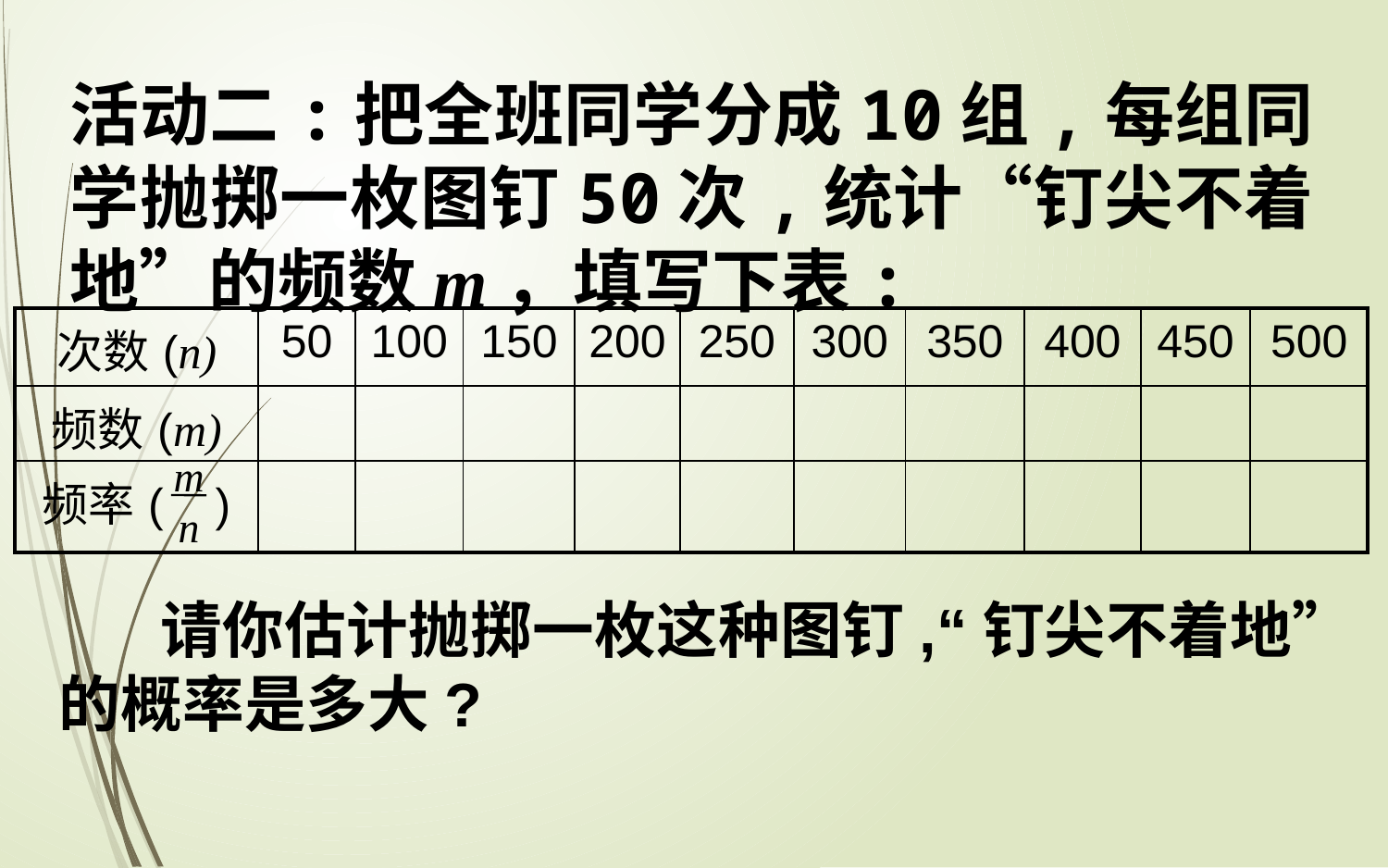

活动二:把全班同学分成10组,每组同学抛掷一枚图钉50次,统计“钉尖不着地”的频数m，填写下表:
| 次数(n) | 50 | 100 | 150 | 200 | 250 | 300 | 350 | 400 | 450 | 500 |
| --- | --- | --- | --- | --- | --- | --- | --- | --- | --- | --- |
| 频数(m) |  |  |  |  |  |  |  |  |  |  |
| 频率( ) |  |  |  |  |  |  |  |  |  |  |

m

n
      请你估计抛掷一枚这种图钉,“钉尖不着地”的概率是多大?